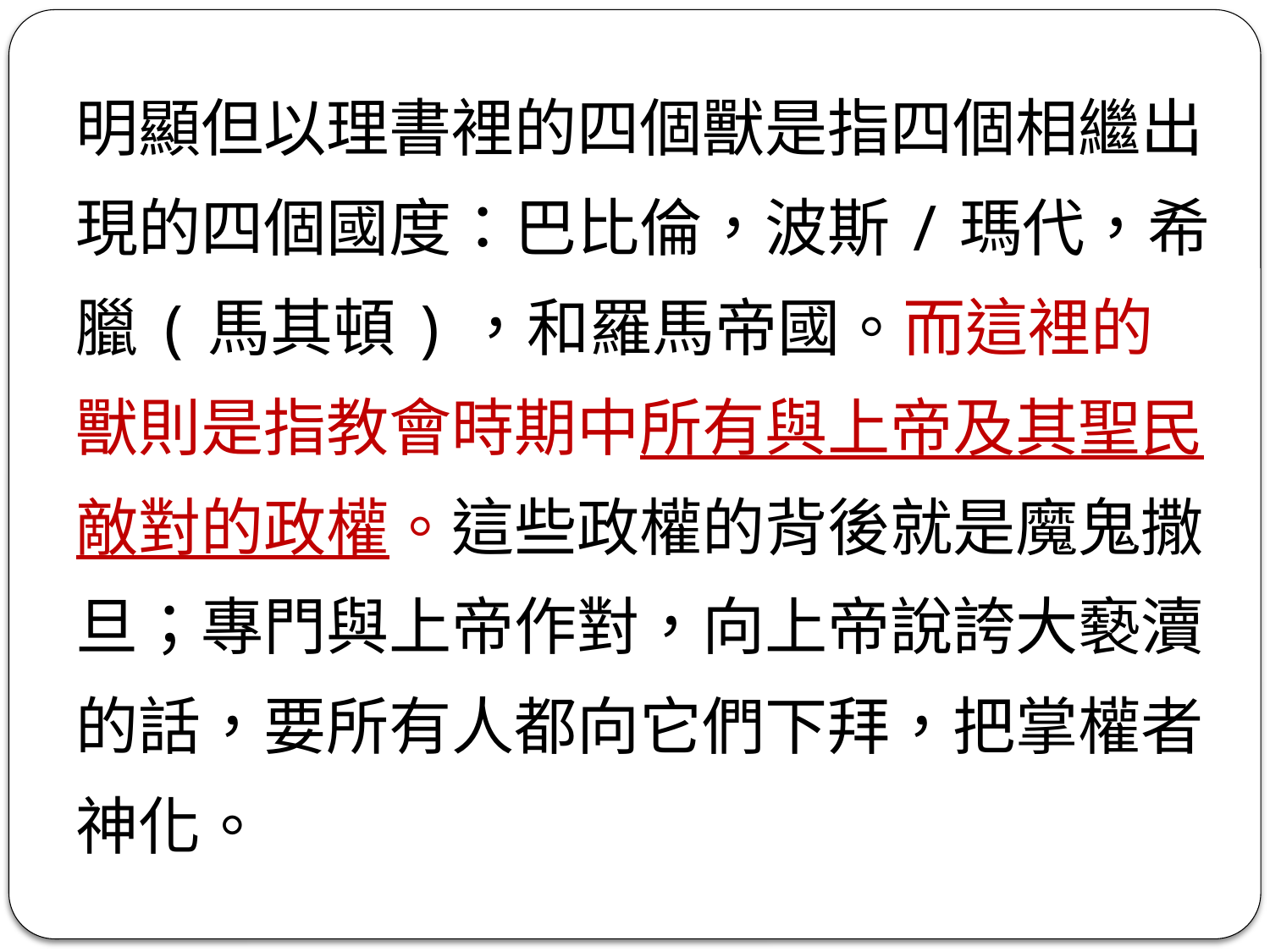

明顯但以理書裡的四個獸是指四個相繼出現的四個國度：巴比倫，波斯/瑪代，希臘(馬其頓)，和羅馬帝國。而這裡的獸則是指教會時期中所有與上帝及其聖民敵對的政權。這些政權的背後就是魔鬼撒旦；專門與上帝作對，向上帝說誇大褻瀆的話，要所有人都向它們下拜，把掌權者神化。